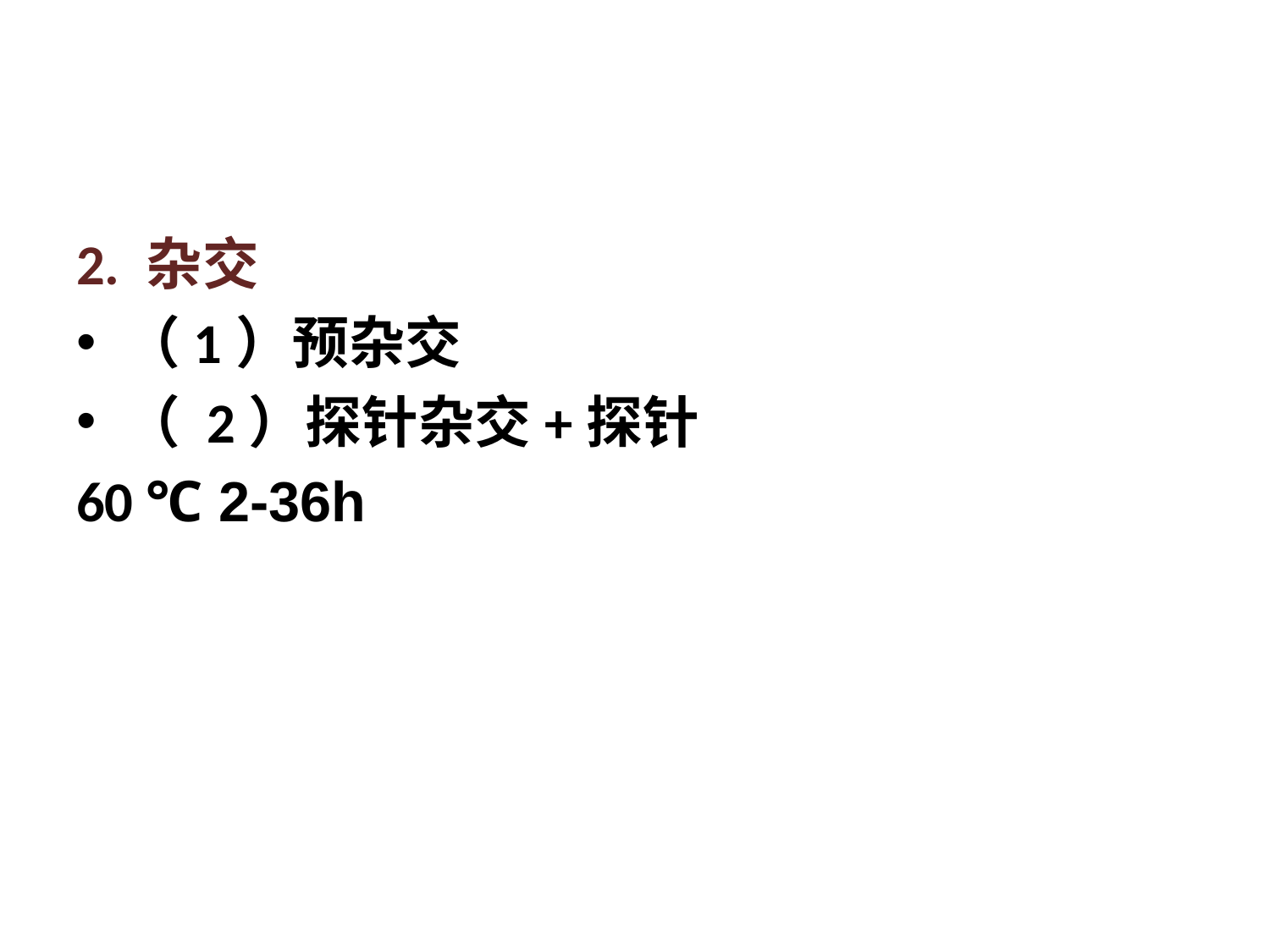

#
2. 杂交
（1）预杂交
（ 2）探针杂交+探针
60 ℃ 2-36h